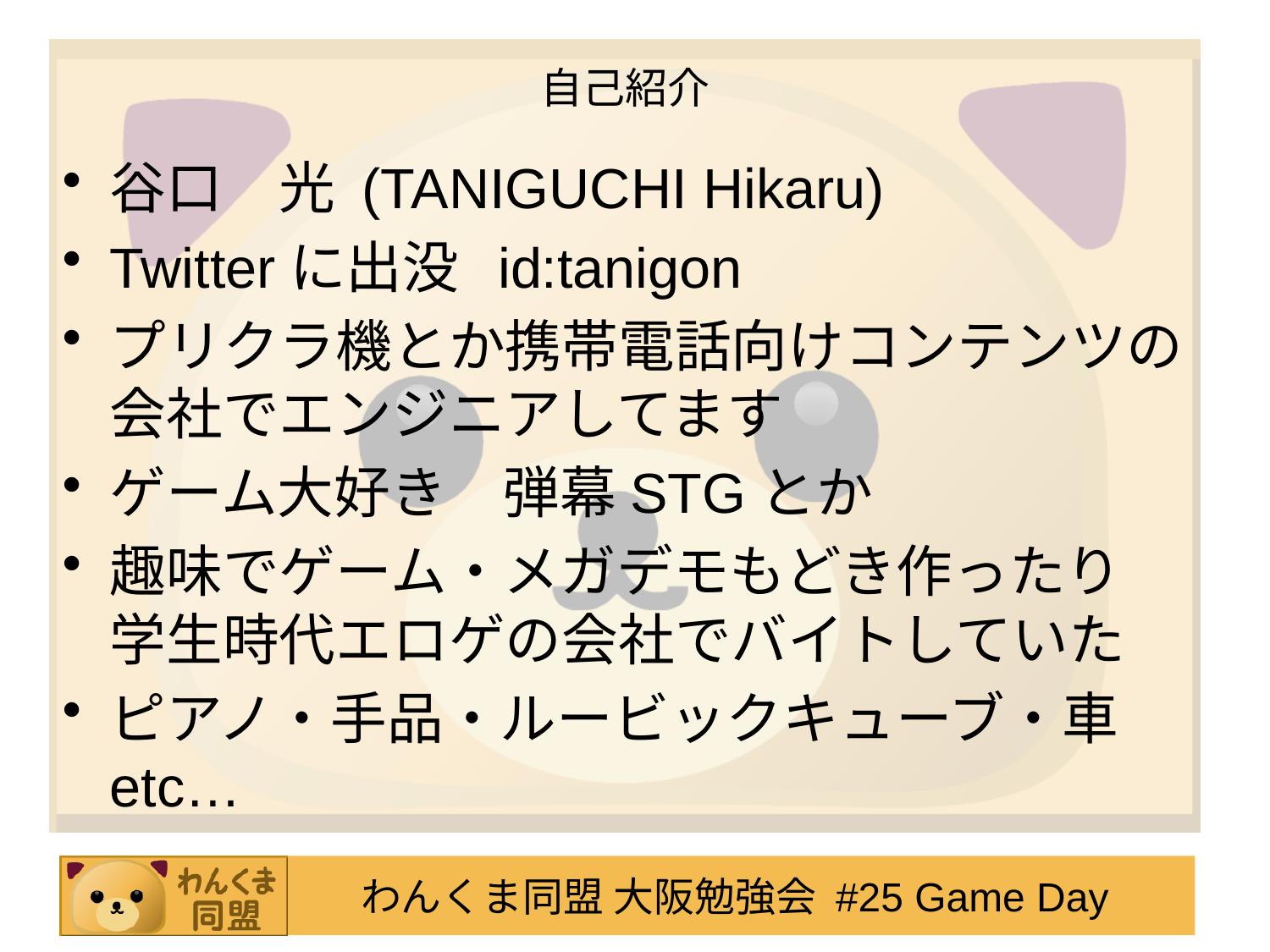

# 自己紹介
谷口　光 (TANIGUCHI Hikaru)
Twitterに出没  id:tanigon
プリクラ機とか携帯電話向けコンテンツの会社でエンジニアしてます
ゲーム大好き　弾幕STGとか
趣味でゲーム・メガデモもどき作ったり　学生時代エロゲの会社でバイトしていた
ピアノ・手品・ルービックキューブ・車 etc…